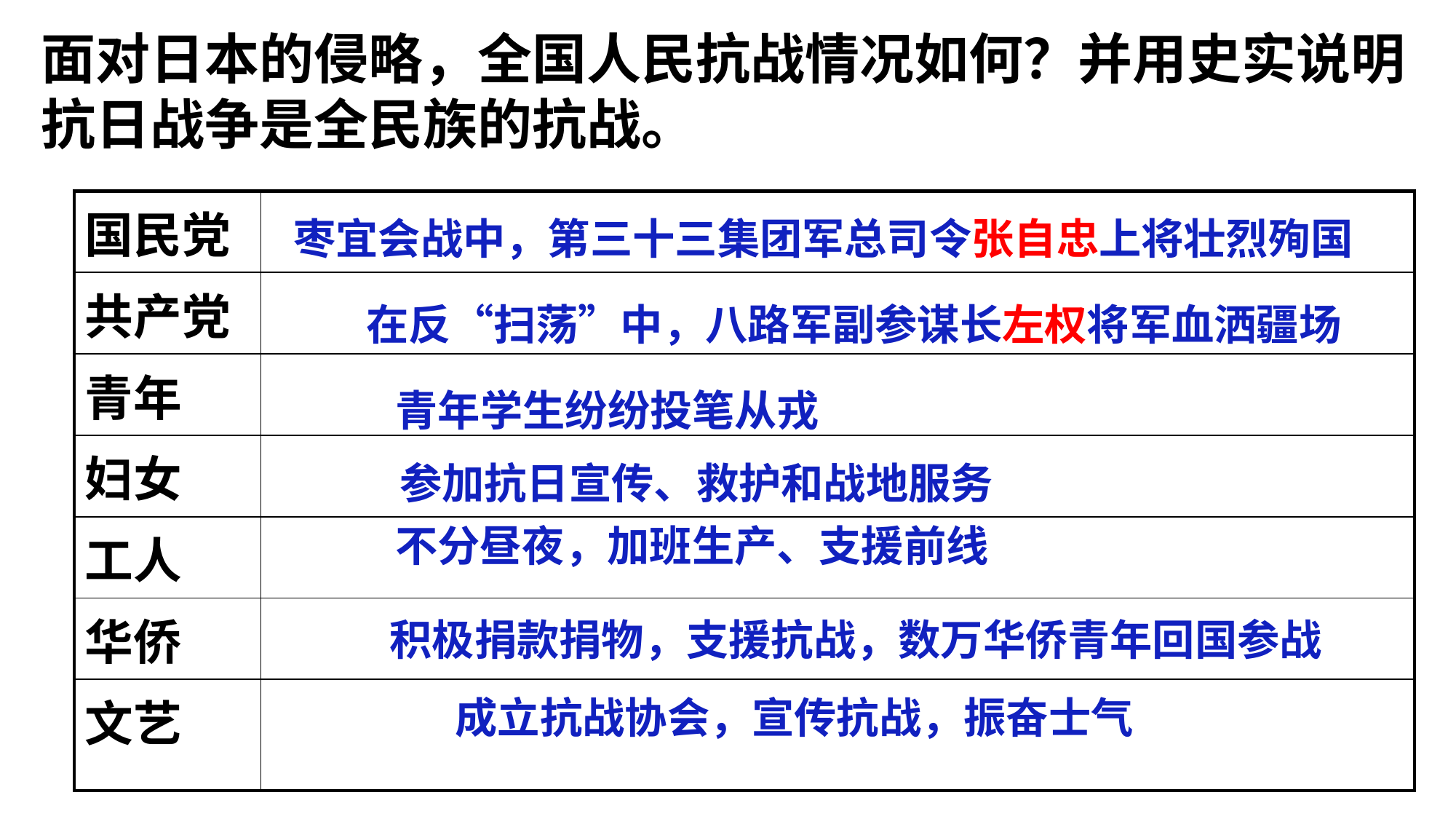

面对日本的侵略，全国人民抗战情况如何？并用史实说明抗日战争是全民族的抗战。
| 国民党 |  |
| --- | --- |
| 共产党 |  |
| 青年 |  |
| 妇女 |  |
| 工人 |  |
| 华侨 |  |
| 文艺 |  |
枣宜会战中，第三十三集团军总司令张自忠上将壮烈殉国
在反“扫荡”中，八路军副参谋长左权将军血洒疆场
青年学生纷纷投笔从戎
参加抗日宣传、救护和战地服务
不分昼夜，加班生产、支援前线
积极捐款捐物，支援抗战，数万华侨青年回国参战
成立抗战协会，宣传抗战，振奋士气